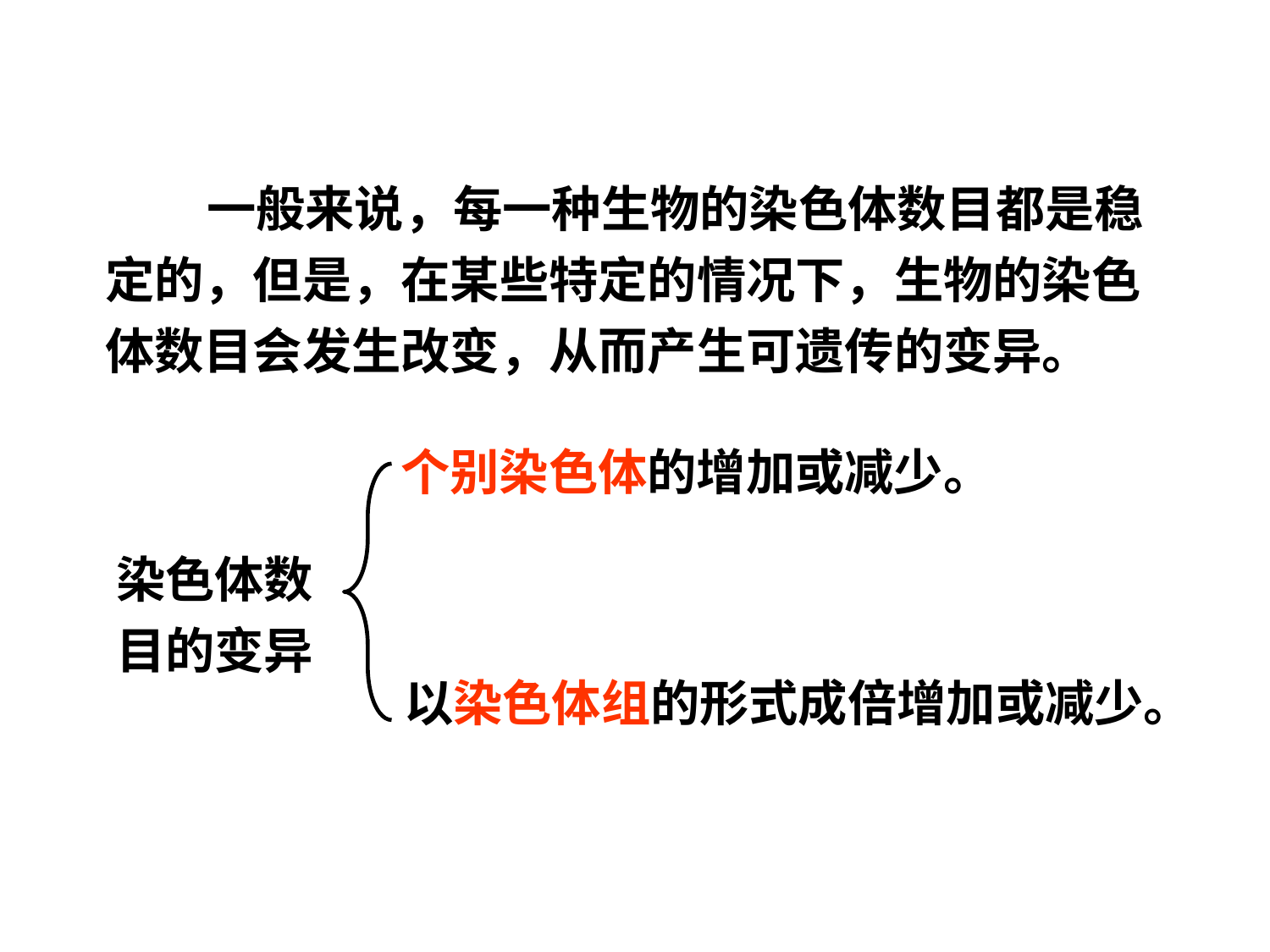

一般来说，每一种生物的染色体数目都是稳定的，但是，在某些特定的情况下，生物的染色体数目会发生改变，从而产生可遗传的变异。
个别染色体的增加或减少。

染色体数目的变异
以染色体组的形式成倍增加或减少。